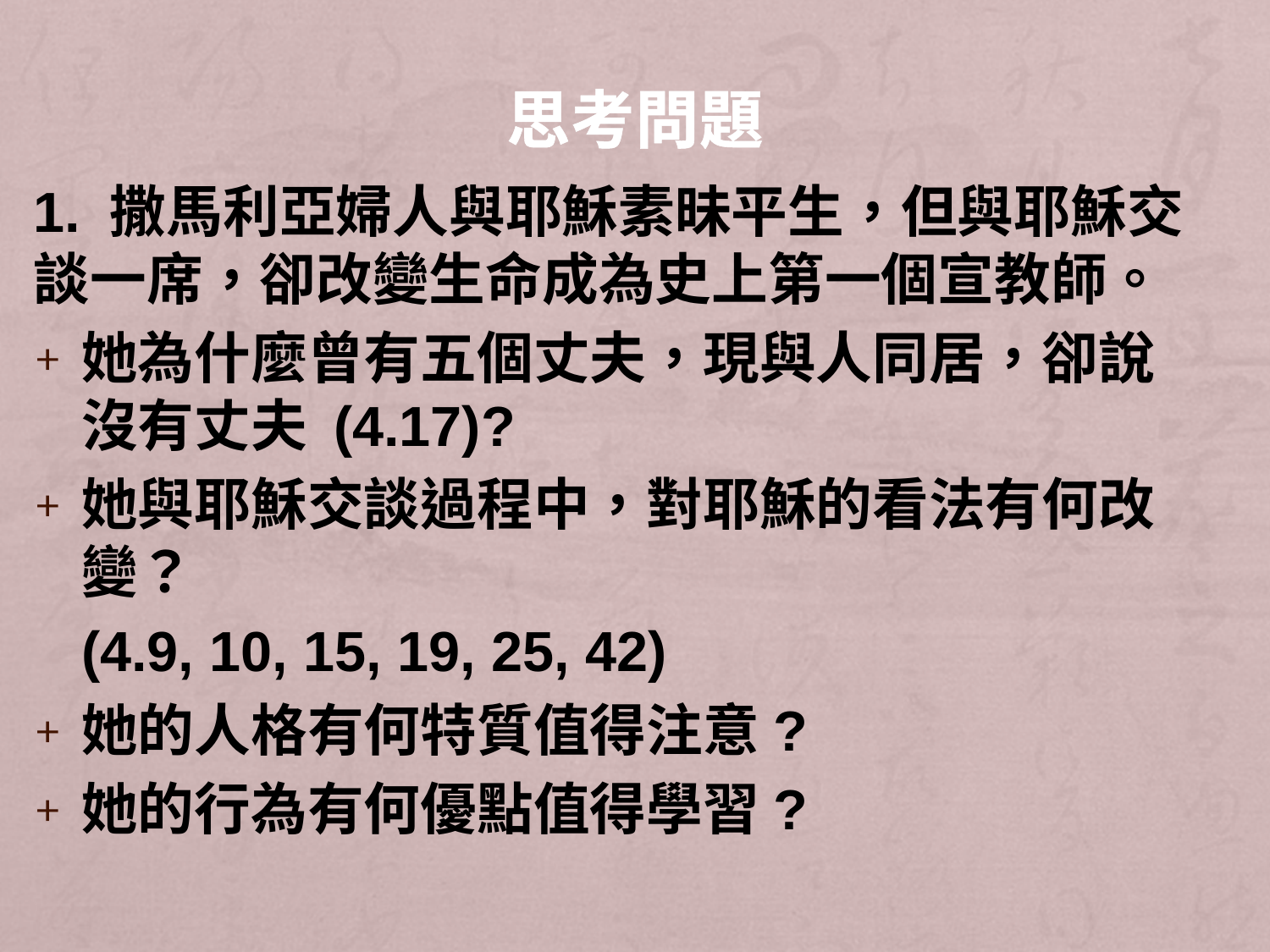

# 思考問題
1. 撒馬利亞婦人與耶穌素昧平生，但與耶穌交談一席，卻改變生命成為史上第一個宣教師。
她為什麼曾有五個丈夫，現與人同居，卻說沒有丈夫 (4.17)?
她與耶穌交談過程中，對耶穌的看法有何改變？
	(4.9, 10, 15, 19, 25, 42)
她的人格有何特質值得注意?
她的行為有何優點值得學習?